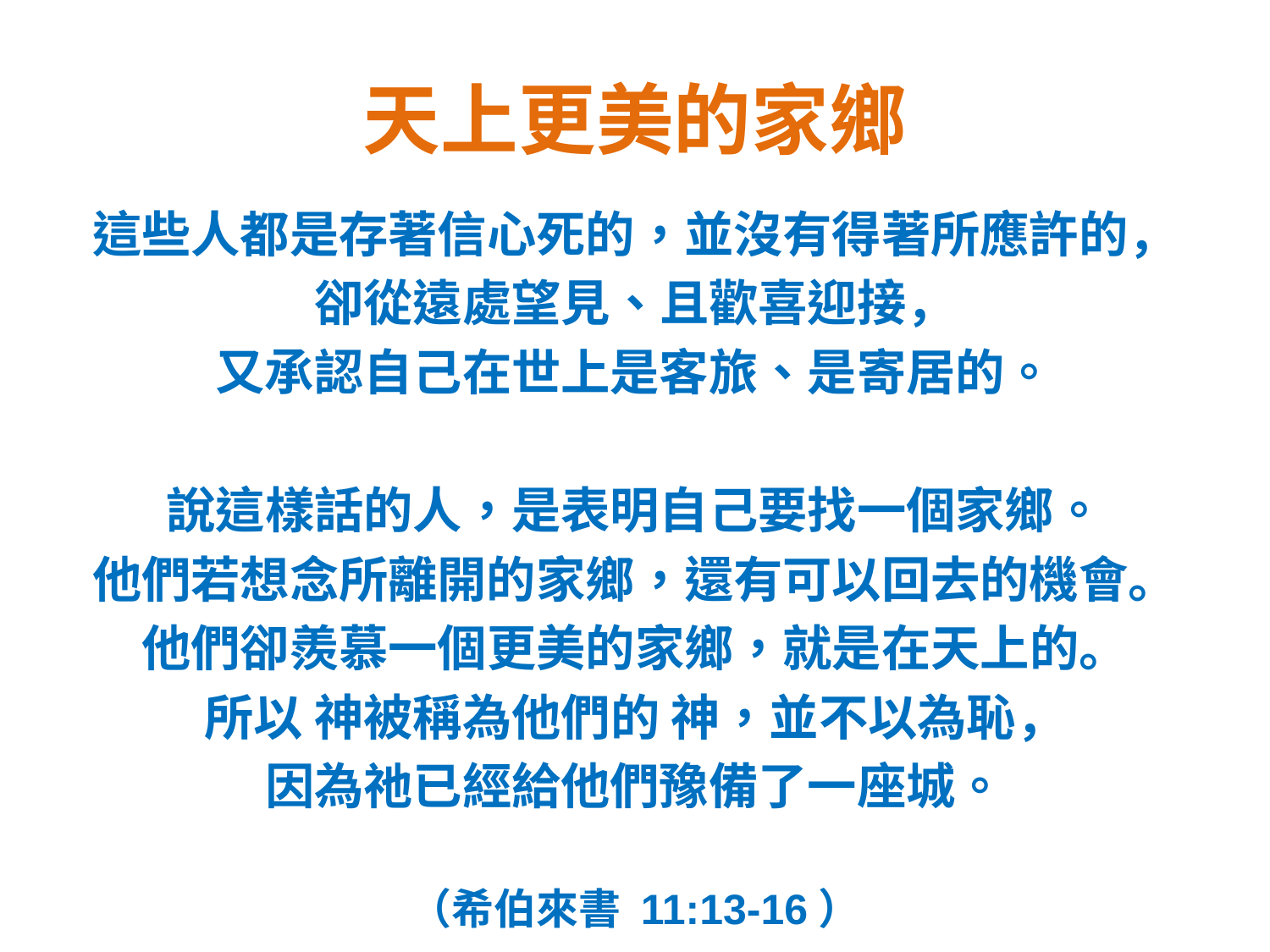

# 天上更美的家鄉
這些人都是存著信心死的，並沒有得著所應許的，
卻從遠處望見、且歡喜迎接，
又承認自己在世上是客旅、是寄居的。

說這樣話的人，是表明自己要找一個家鄉。
他們若想念所離開的家鄉，還有可以回去的機會。
他們卻羨慕一個更美的家鄉，就是在天上的。
所以 神被稱為他們的 神，並不以為恥，
因為祂已經給他們豫備了一座城。

（希伯來書 11:13-16）